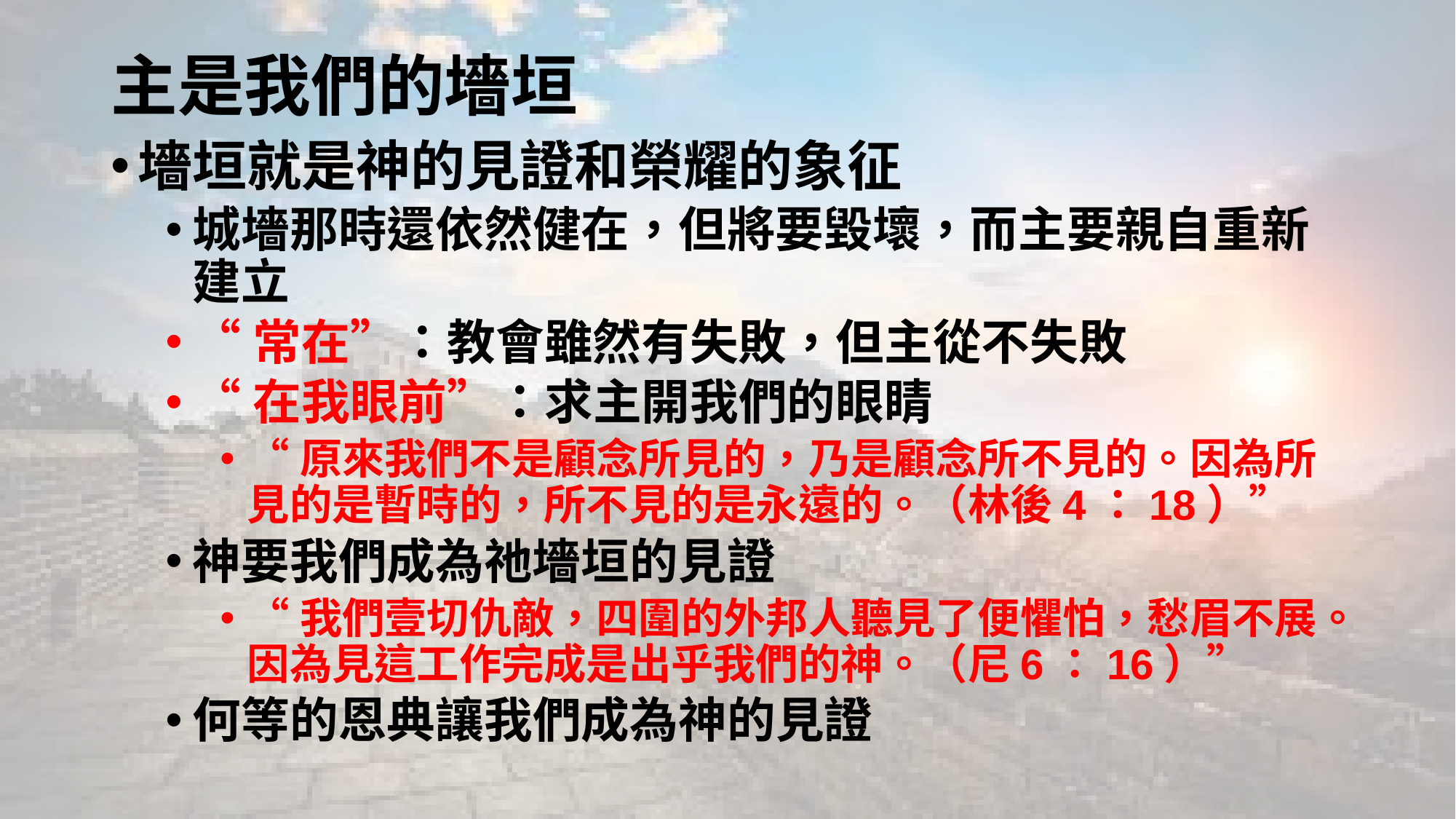

# 主是我們的墻垣
墻垣就是神的見證和榮耀的象征
城墻那時還依然健在，但將要毀壞，而主要親自重新建立
“常在”：教會雖然有失敗，但主從不失敗
“在我眼前”：求主開我們的眼睛
“原來我們不是顧念所見的，乃是顧念所不見的。因為所見的是暫時的，所不見的是永遠的。（林後4：18）”
神要我們成為祂墻垣的見證
“我們壹切仇敵，四圍的外邦人聽見了便懼怕，愁眉不展。因為見這工作完成是出乎我們的神。（尼6：16）”
何等的恩典讓我們成為神的見證